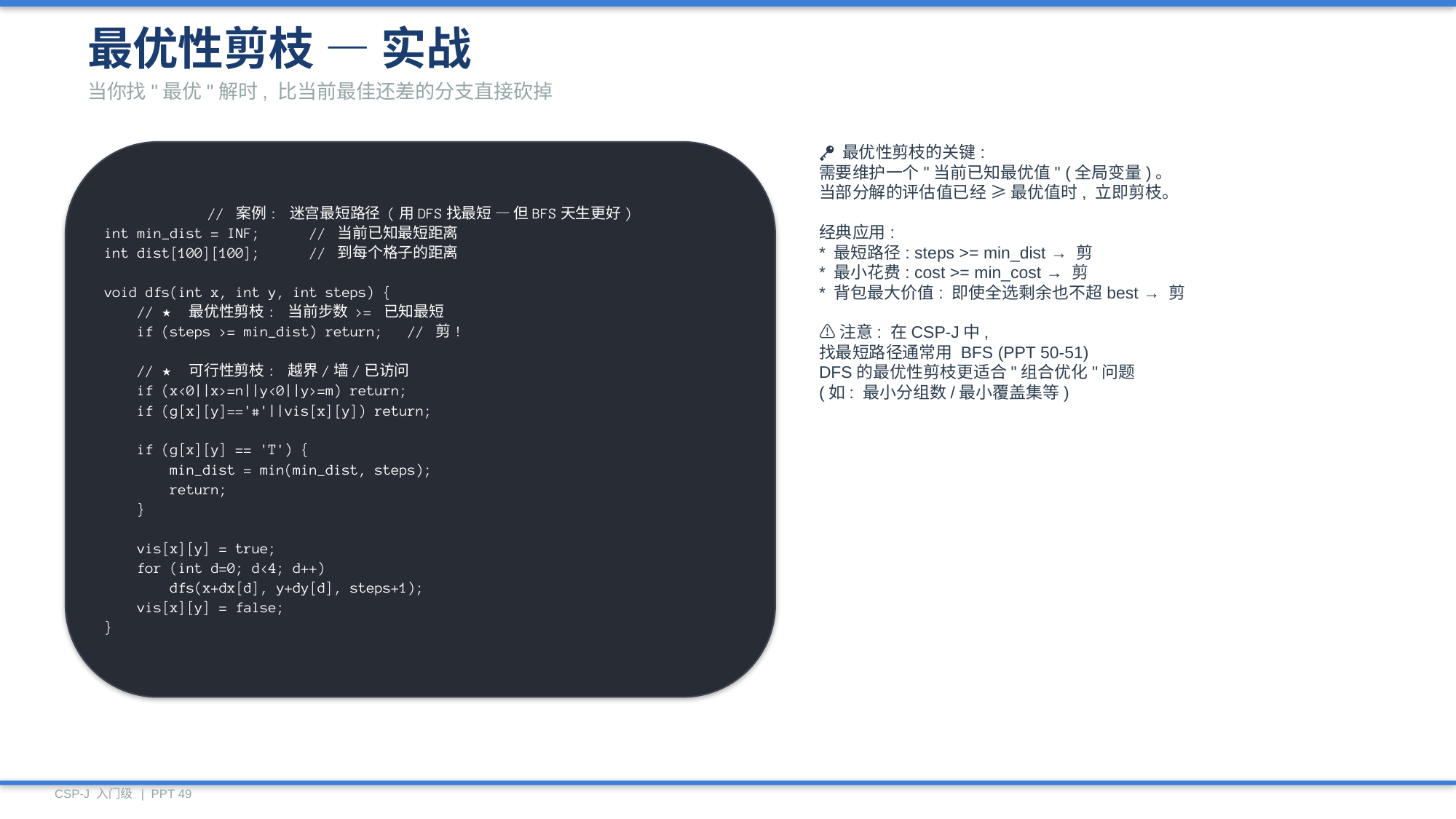

最优性剪枝 — 实战
当你找"最优"解时, 比当前最佳还差的分支直接砍掉
// 案例: 迷宫最短路径 (用DFS找最短 — 但BFS天生更好)
int min_dist = INF;      // 当前已知最短距离
int dist[100][100];      // 到每个格子的距离

void dfs(int x, int y, int steps) {
    // ★ 最优性剪枝: 当前步数 >= 已知最短
    if (steps >= min_dist) return;   // 剪!

    // ★ 可行性剪枝: 越界/墙/已访问
    if (x<0||x>=n||y<0||y>=m) return;
    if (g[x][y]=='#'||vis[x][y]) return;

    if (g[x][y] == 'T') {
        min_dist = min(min_dist, steps);
        return;
    }

    vis[x][y] = true;
    for (int d=0; d<4; d++)
        dfs(x+dx[d], y+dy[d], steps+1);
    vis[x][y] = false;
}
🔑 最优性剪枝的关键:
需要维护一个"当前已知最优值" (全局变量)。
当部分解的评估值已经 ≥ 最优值时, 立即剪枝。
经典应用:
* 最短路径: steps >= min_dist → 剪
* 最小花费: cost >= min_cost → 剪
* 背包最大价值: 即使全选剩余也不超best → 剪
⚠️ 注意: 在CSP-J中,
找最短路径通常用 BFS (PPT 50-51)
DFS的最优性剪枝更适合"组合优化"问题
(如: 最小分组数/最小覆盖集等)

CSP-J 入门级  |  PPT 49